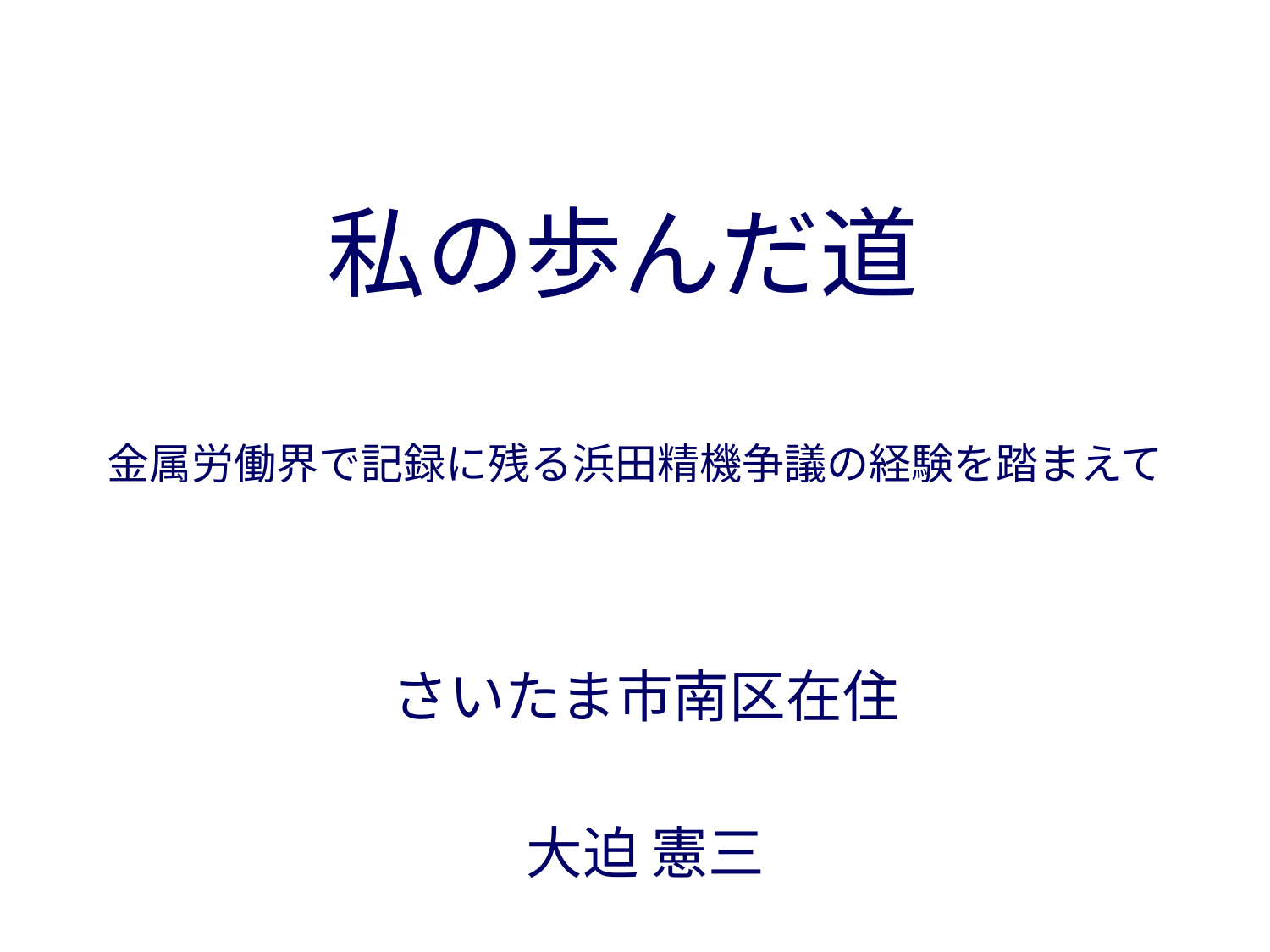

# 私の歩んだ道
金属労働界で記録に残る浜田精機争議の経験を踏まえて
さいたま市南区在住

大迫 憲三